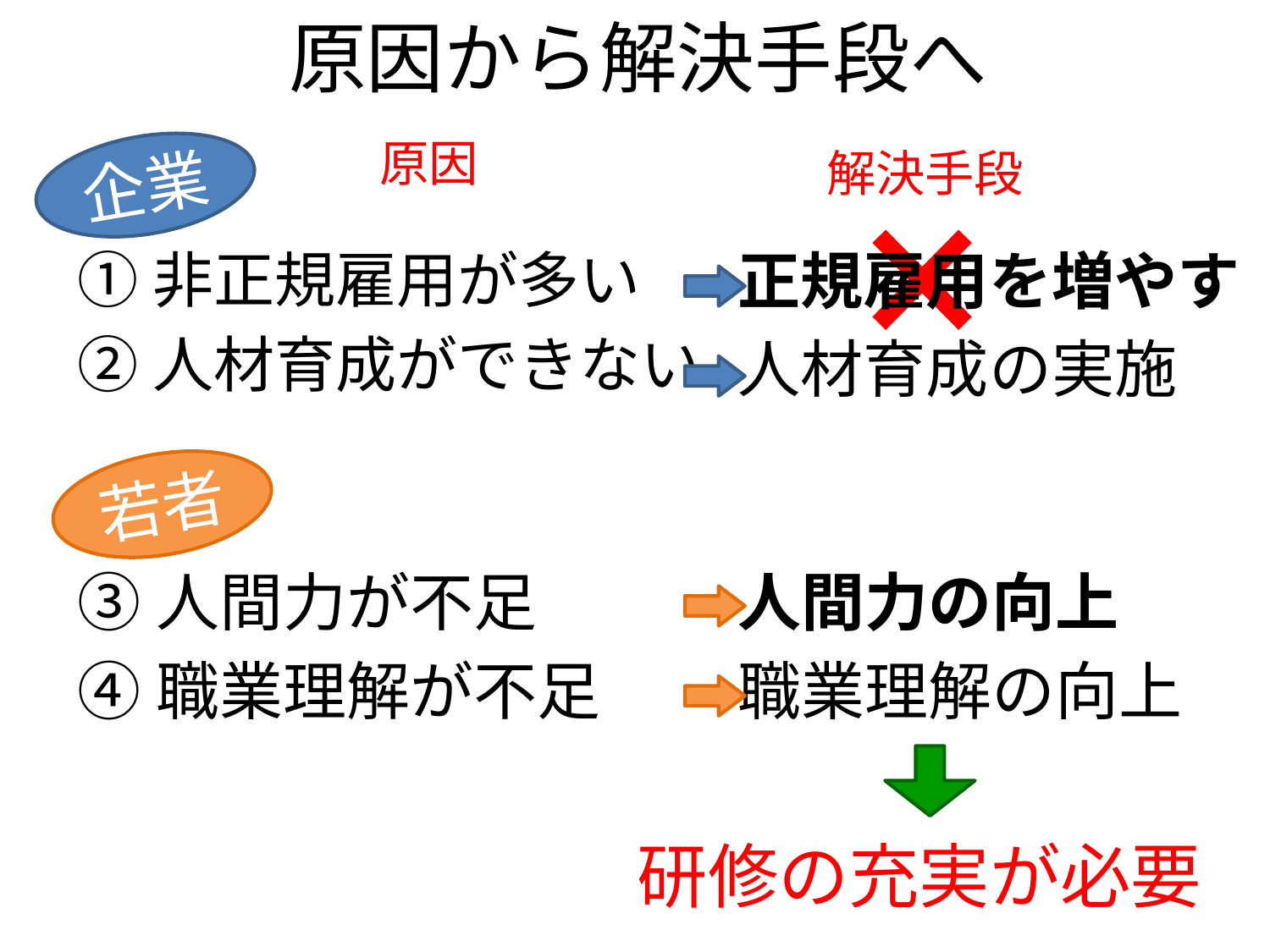

# 原因から解決手段へ
原因
企業
解決手段

①非正規雇用が多い
②人材育成ができない
正規雇用を増やす
人材育成の実施

若者
③人間力が不足
④職業理解が不足
人間力の向上
職業理解の向上

研修の充実が必要